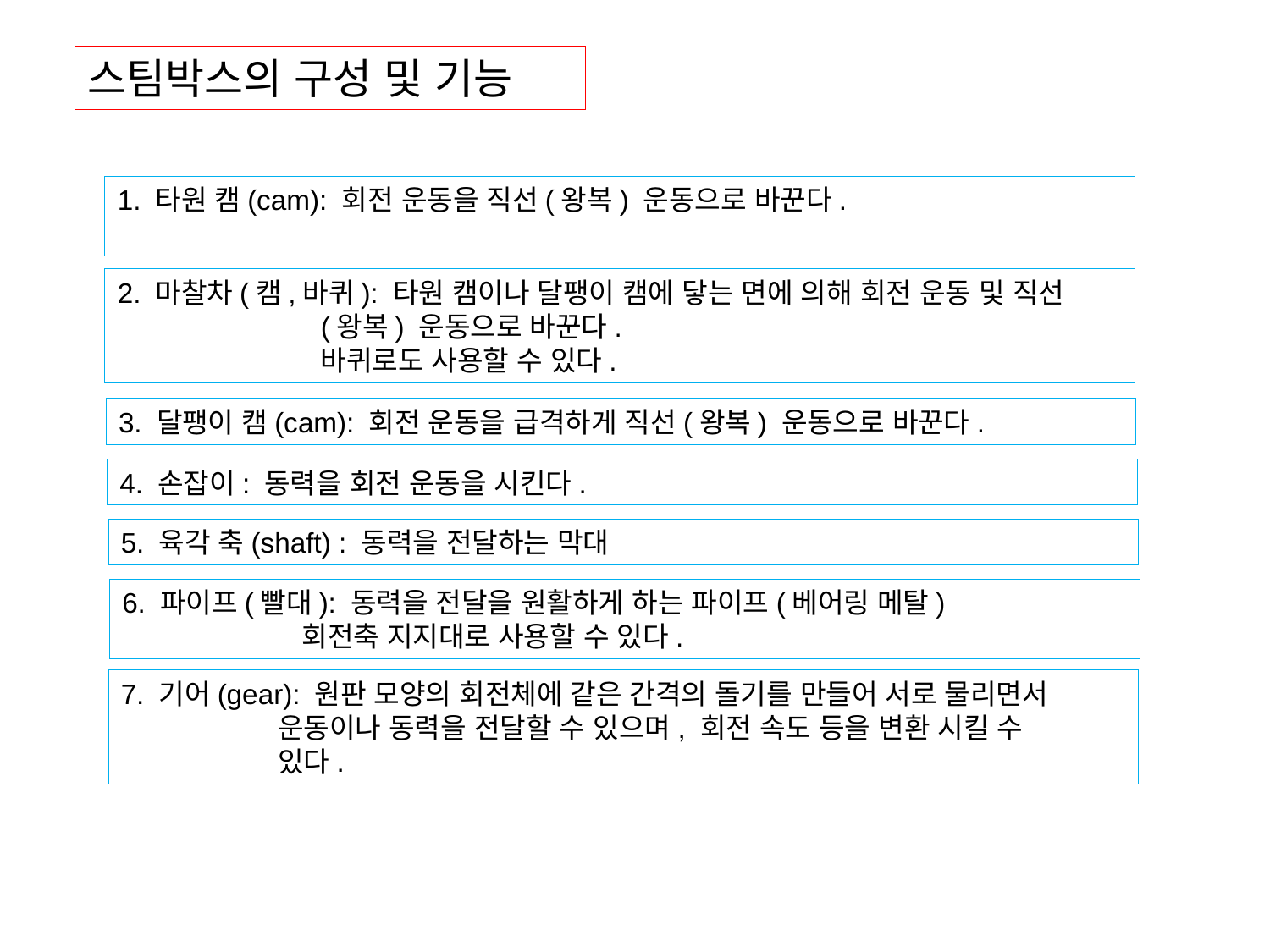

스팀박스의 구성 및 기능
1. 타원 캠(cam): 회전 운동을 직선(왕복) 운동으로 바꾼다.
2. 마찰차(캠,바퀴): 타원 캠이나 달팽이 캠에 닿는 면에 의해 회전 운동 및 직선
                   (왕복) 운동으로 바꾼다.
                   바퀴로도 사용할 수 있다.
3. 달팽이 캠(cam): 회전 운동을 급격하게 직선(왕복) 운동으로 바꾼다.
4. 손잡이: 동력을 회전 운동을 시킨다.
5. 육각 축(shaft) : 동력을 전달하는 막대
6. 파이프(빨대): 동력을 전달을 원활하게 하는 파이프(베어링 메탈)
                회전축 지지대로 사용할 수 있다.
7. 기어(gear): 원판 모양의 회전체에 같은 간격의 돌기를 만들어 서로 물리면서
              운동이나 동력을 전달할 수 있으며, 회전 속도 등을 변환 시킬 수
              있다.